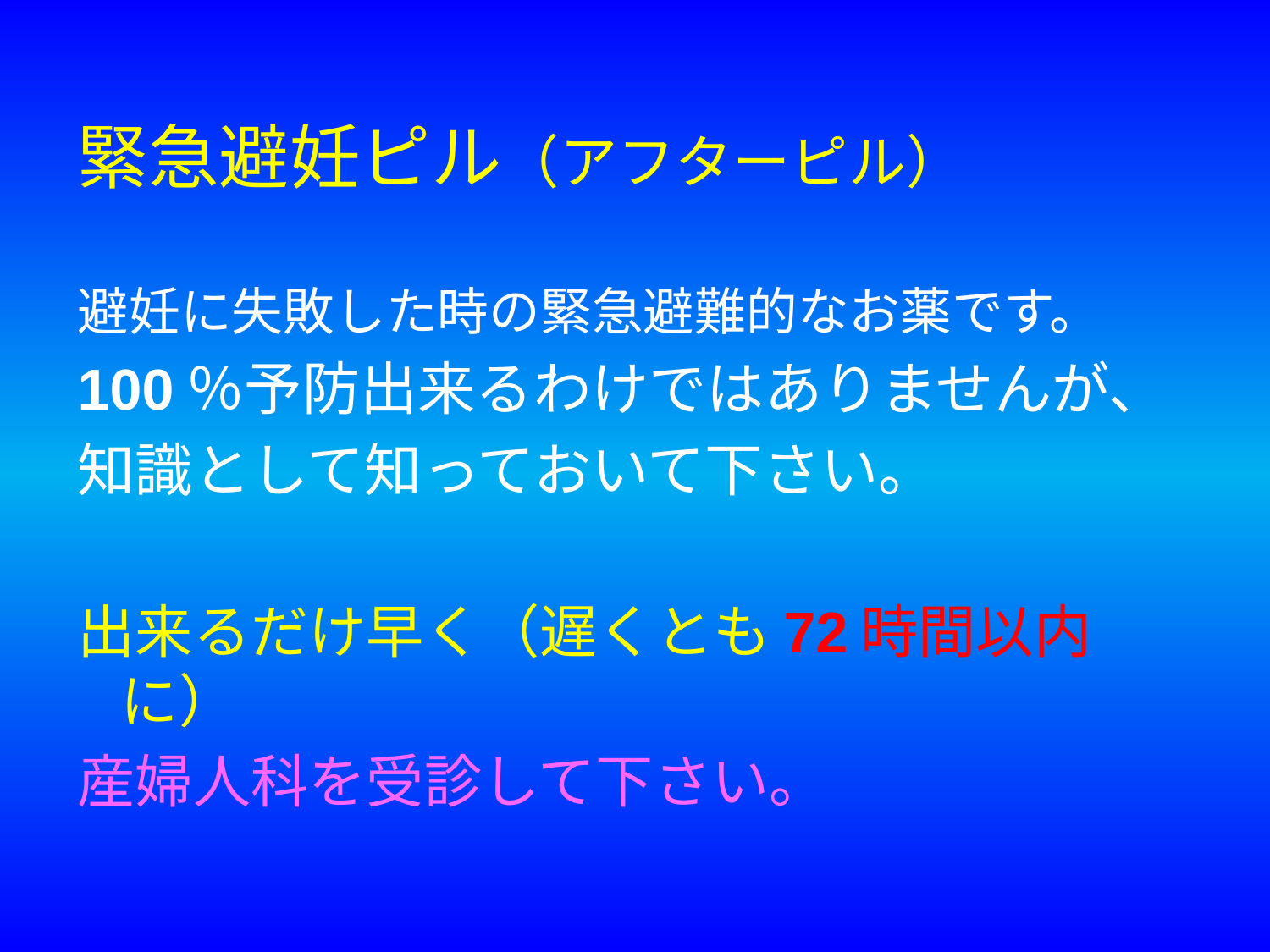

緊急避妊ピル（アフターピル）

避妊に失敗した時の緊急避難的なお薬です。
100％予防出来るわけではありませんが、
知識として知っておいて下さい。

出来るだけ早く（遅くとも72時間以内に）
産婦人科を受診して下さい。